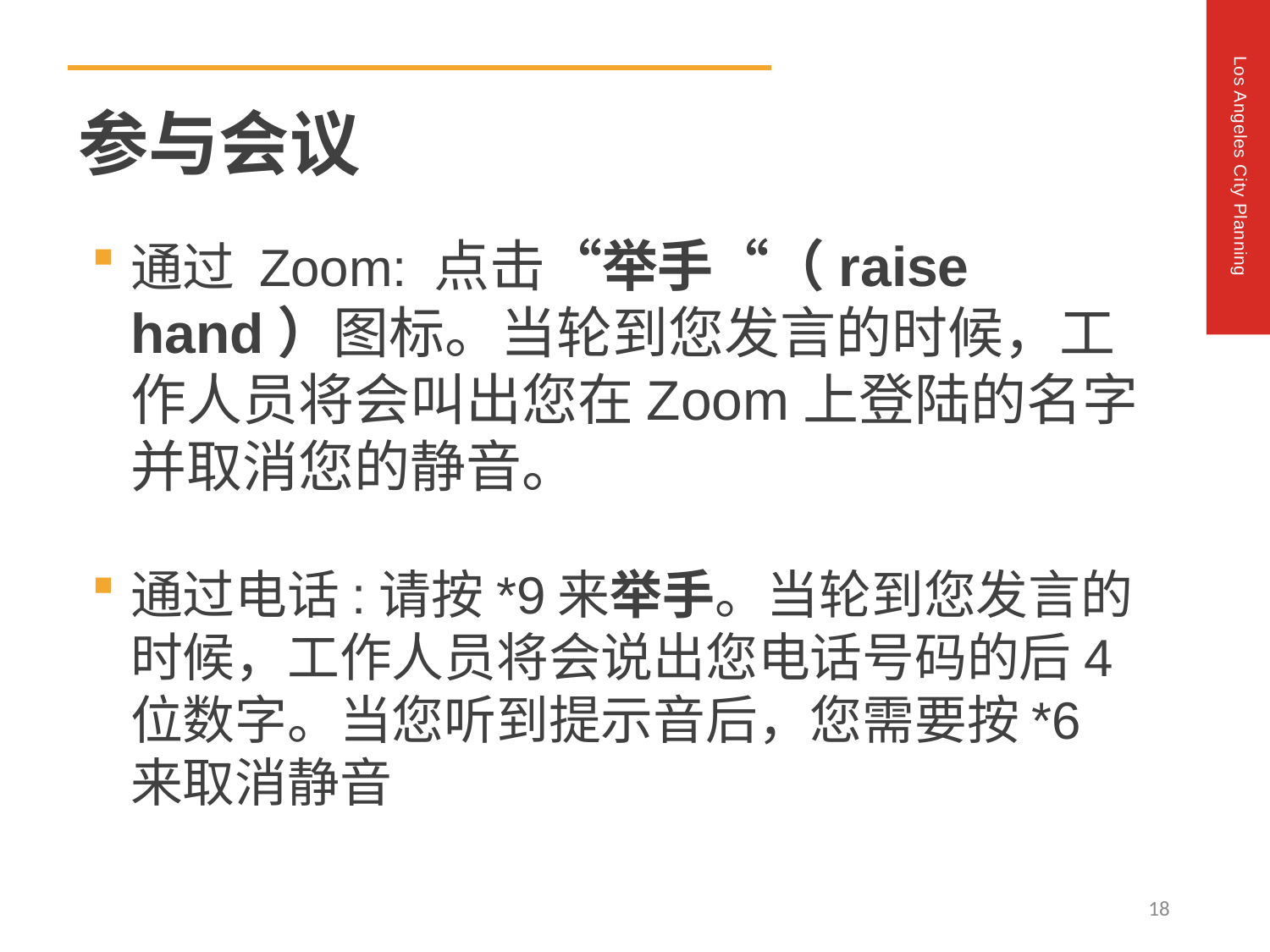

参与会议
通过 Zoom: 点击“举手“（raise hand）图标。当轮到您发言的时候，工作人员将会叫出您在Zoom上登陆的名字并取消您的静音。
通过电话:请按*9来举手。当轮到您发言的时候，工作人员将会说出您电话号码的后4位数字。当您听到提示音后，您需要按*6来取消静音
18